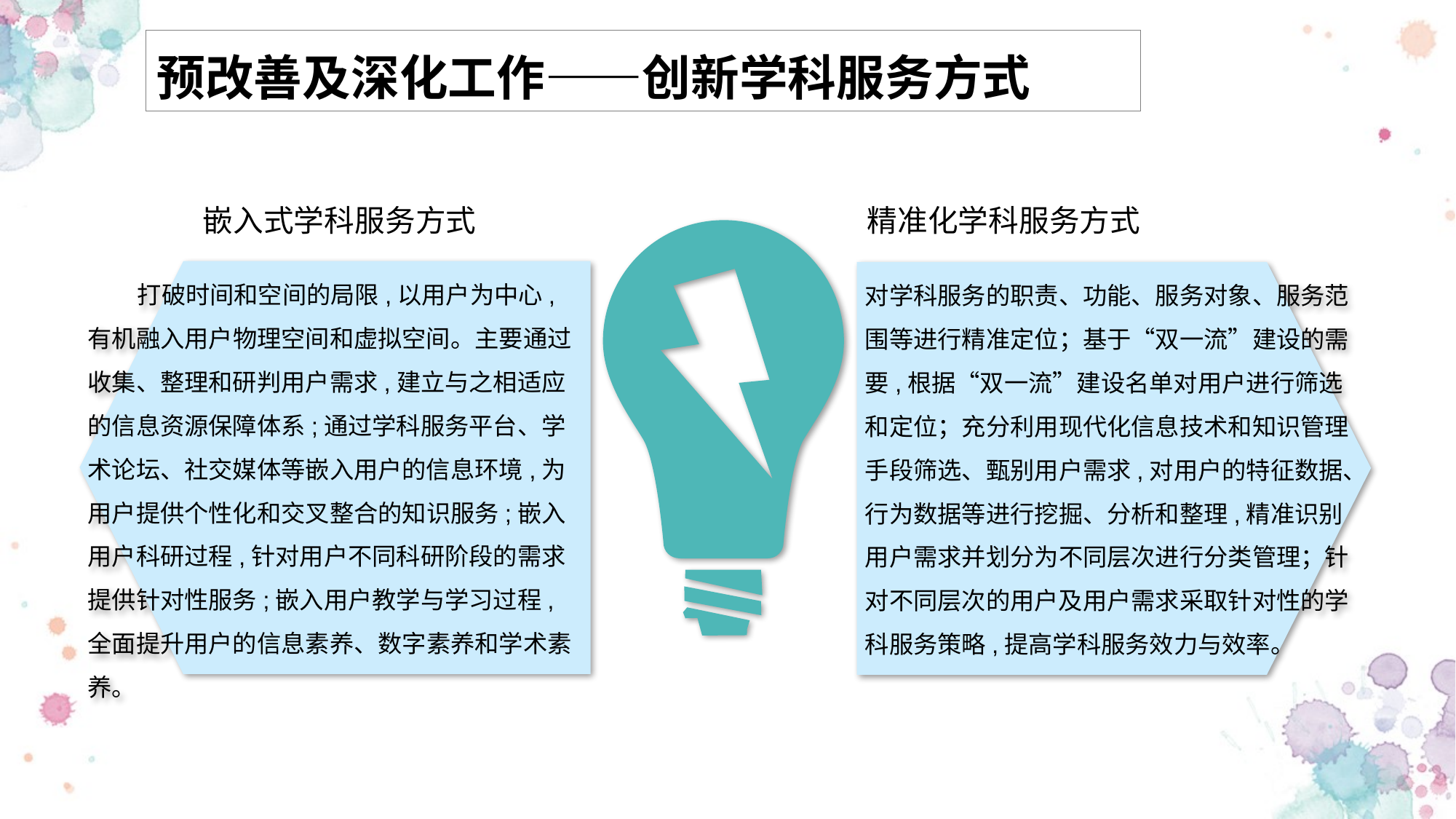

预改善及深化工作——创新学科服务方式
嵌入式学科服务方式
精准化学科服务方式

        打破时间和空间的局限,以用户为中心,有机融入用户物理空间和虚拟空间。主要通过收集、整理和研判用户需求,建立与之相适应的信息资源保障体系;通过学科服务平台、学术论坛、社交媒体等嵌入用户的信息环境,为用户提供个性化和交叉整合的知识服务;嵌入用户科研过程,针对用户不同科研阶段的需求提供针对性服务;嵌入用户教学与学习过程,全面提升用户的信息素养、数字素养和学术素养。
对学科服务的职责、功能、服务对象、服务范围等进行精准定位；基于“双一流”建设的需要,根据“双一流”建设名单对用户进行筛选和定位；充分利用现代化信息技术和知识管理手段筛选、甄别用户需求,对用户的特征数据、行为数据等进行挖掘、分析和整理,精准识别用户需求并划分为不同层次进行分类管理；针对不同层次的用户及用户需求采取针对性的学科服务策略,提高学科服务效力与效率。